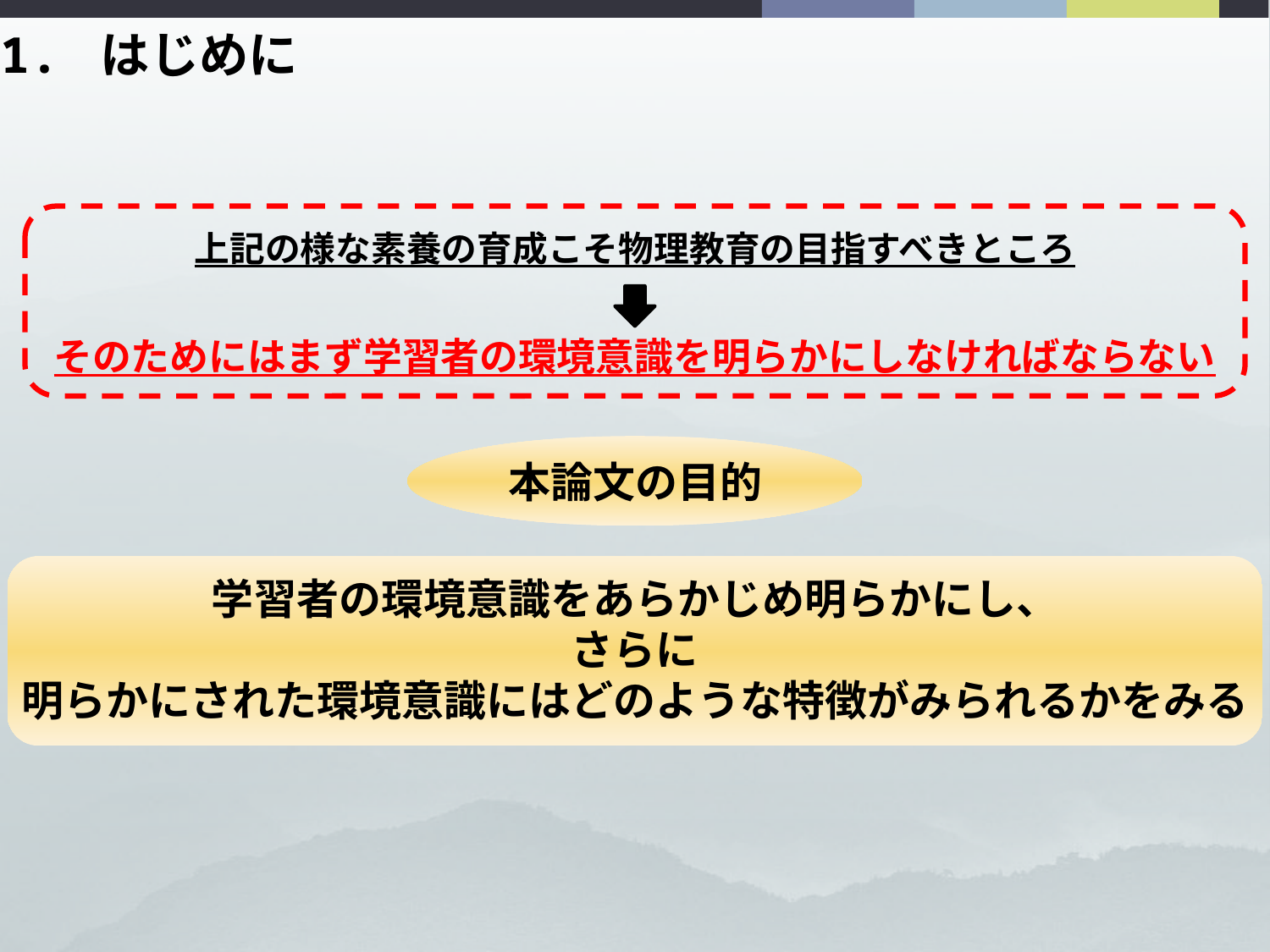

1. はじめに

上記の様な素養の育成こそ物理教育の目指すべきところ

そのためにはまず学習者の環境意識を明らかにしなければならない
本論文の目的

学習者の環境意識をあらかじめ明らかにし、
さらに
明らかにされた環境意識にはどのような特徴がみられるかをみる